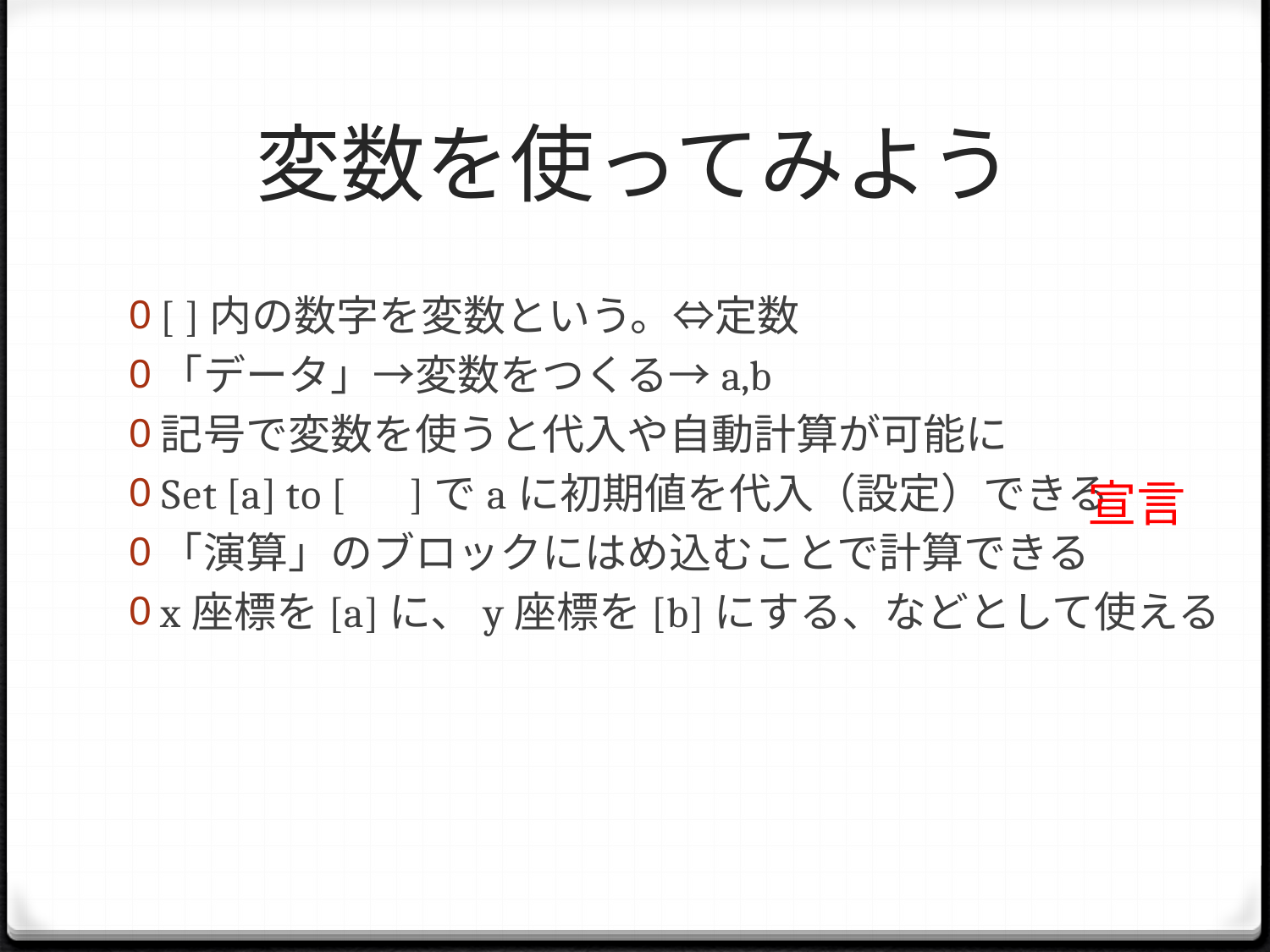

# 変数を使ってみよう
[ ]内の数字を変数という。⇔定数
「データ」→変数をつくる→a,b
記号で変数を使うと代入や自動計算が可能に
Set [a] to [　]でaに初期値を代入（設定）できる
「演算」のブロックにはめ込むことで計算できる
x座標を[a]に、y座標を[b]にする、などとして使える

宣言